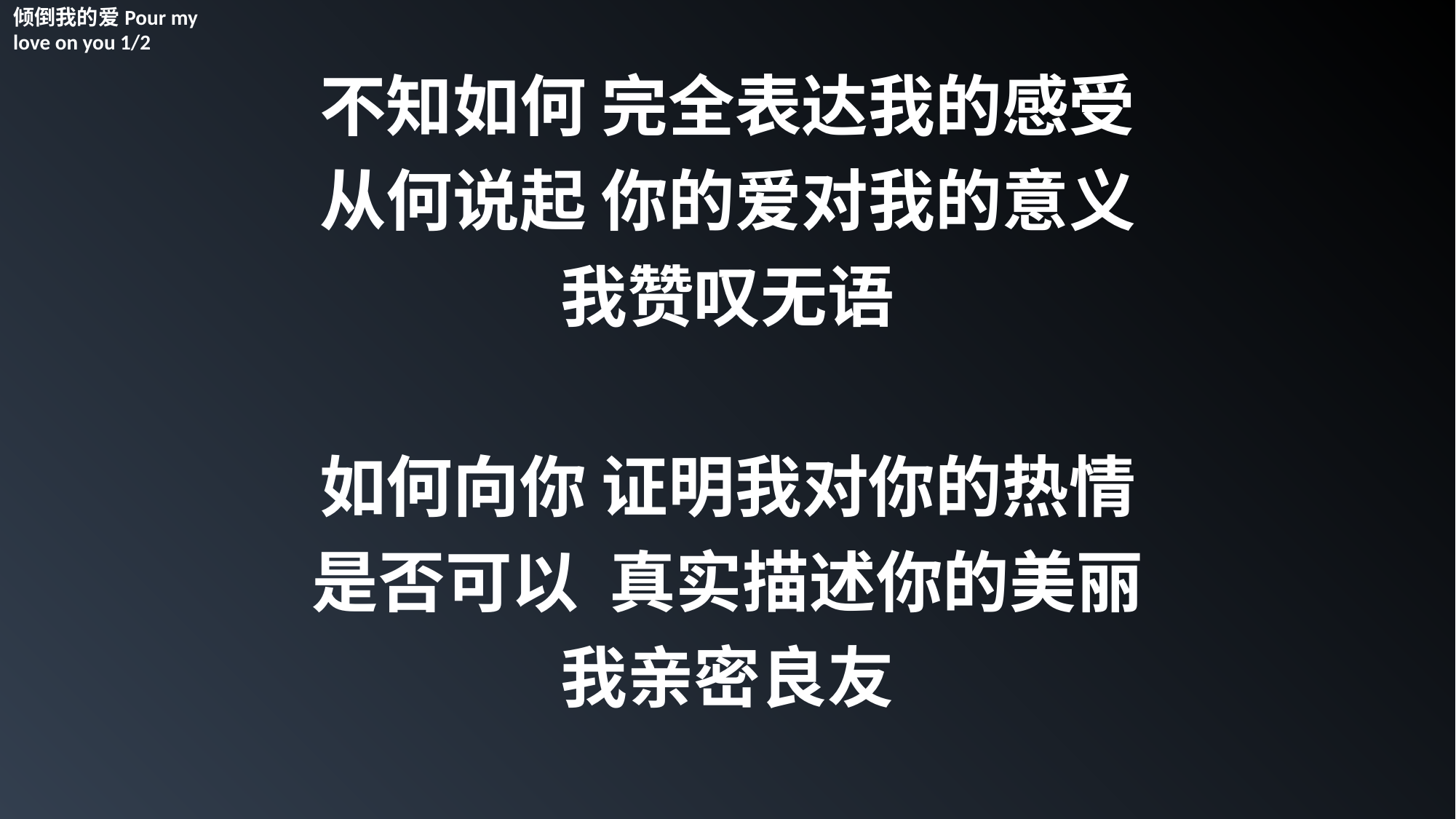

倾倒我的爱Pour my love on you 1/2
不知如何 完全表达我的感受
从何说起 你的爱对我的意义
我赞叹无语

如何向你 证明我对你的热情
是否可以  真实描述你的美丽
我亲密良友